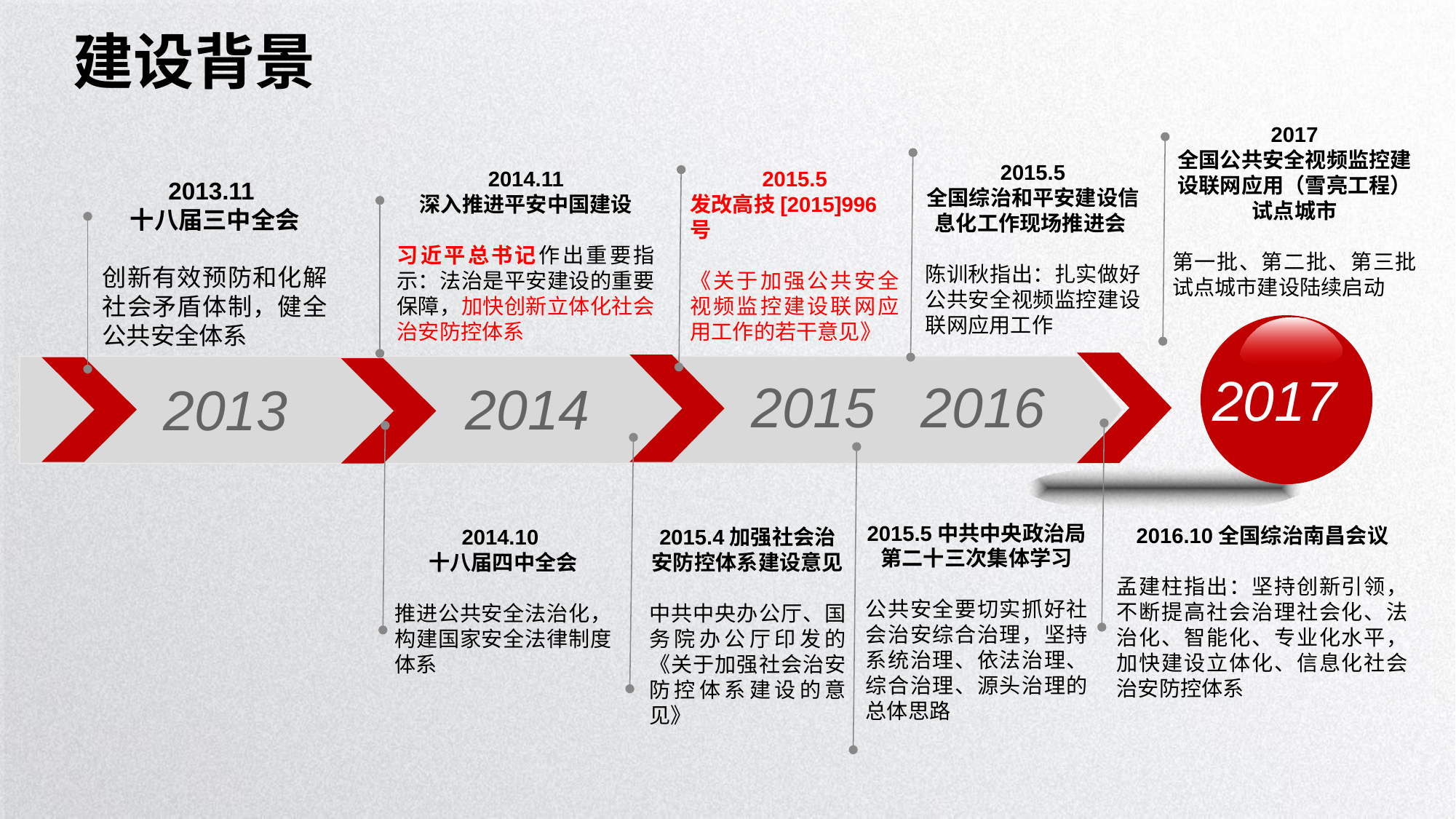

建设背景
2017
全国公共安全视频监控建设联网应用（雪亮工程）试点城市

第一批、第二批、第三批试点城市建设陆续启动
2015.5
全国综治和平安建设信息化工作现场推进会

陈训秋指出：扎实做好公共安全视频监控建设联网应用工作
2014.11
深入推进平安中国建设

习近平总书记作出重要指示：法治是平安建设的重要保障，加快创新立体化社会治安防控体系
2015.5
发改高技[2015]996号

《关于加强公共安全视频监控建设联网应用工作的若干意见》
2013.11
十八届三中全会

创新有效预防和化解社会矛盾体制，健全公共安全体系

2017

2015
2014
2013
2015.5中共中央政治局第二十三次集体学习

公共安全要切实抓好社会治安综合治理，坚持系统治理、依法治理、综合治理、源头治理的总体思路
2016.10全国综治南昌会议

孟建柱指出：坚持创新引领，不断提高社会治理社会化、法治化、智能化、专业化水平，加快建设立体化、信息化社会治安防控体系
2014.10
十八届四中全会

推进公共安全法治化，构建国家安全法律制度体系
2015.4加强社会治安防控体系建设意见

中共中央办公厅、国务院办公厅印发的《关于加强社会治安防控体系建设的意见》
2016